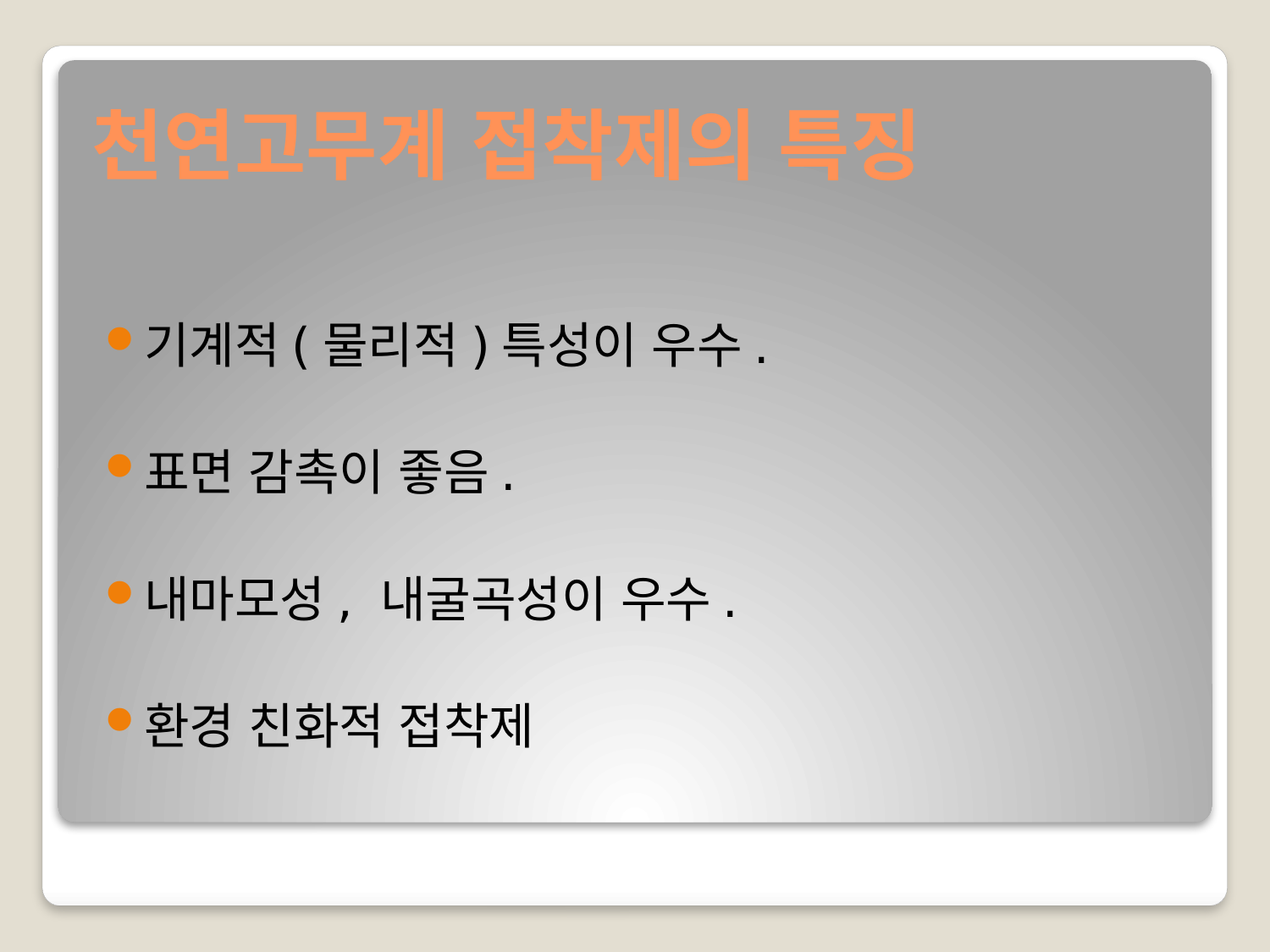

# 천연고무계 접착제의 특징

기계적(물리적)특성이 우수.

표면 감촉이 좋음.

내마모성, 내굴곡성이 우수.

환경 친화적 접착제